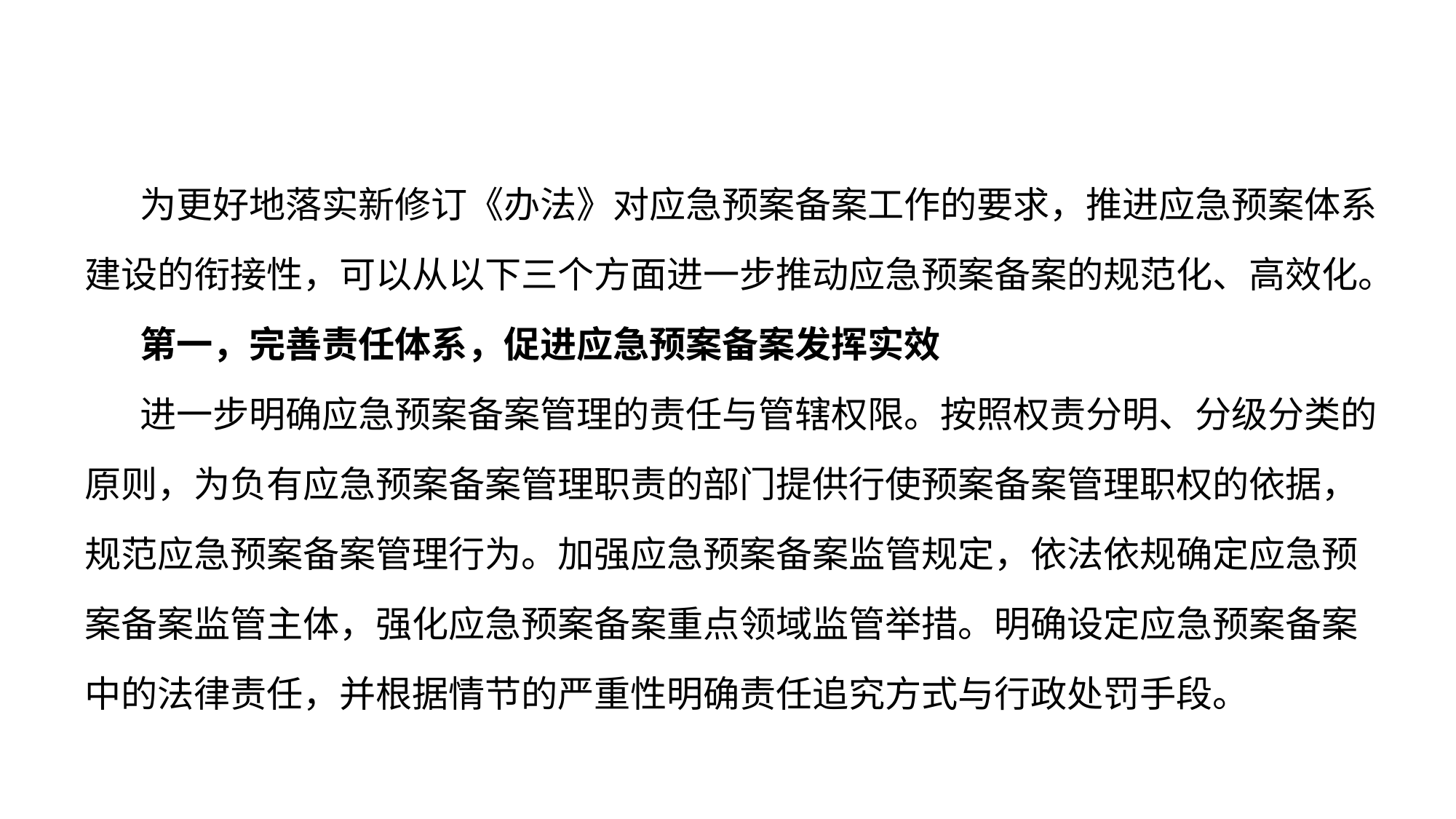

#
为更好地落实新修订《办法》对应急预案备案工作的要求，推进应急预案体系建设的衔接性，可以从以下三个方面进一步推动应急预案备案的规范化、高效化。
第一，完善责任体系，促进应急预案备案发挥实效
进一步明确应急预案备案管理的责任与管辖权限。按照权责分明、分级分类的原则，为负有应急预案备案管理职责的部门提供行使预案备案管理职权的依据，规范应急预案备案管理行为。加强应急预案备案监管规定，依法依规确定应急预案备案监管主体，强化应急预案备案重点领域监管举措。明确设定应急预案备案中的法律责任，并根据情节的严重性明确责任追究方式与行政处罚手段。